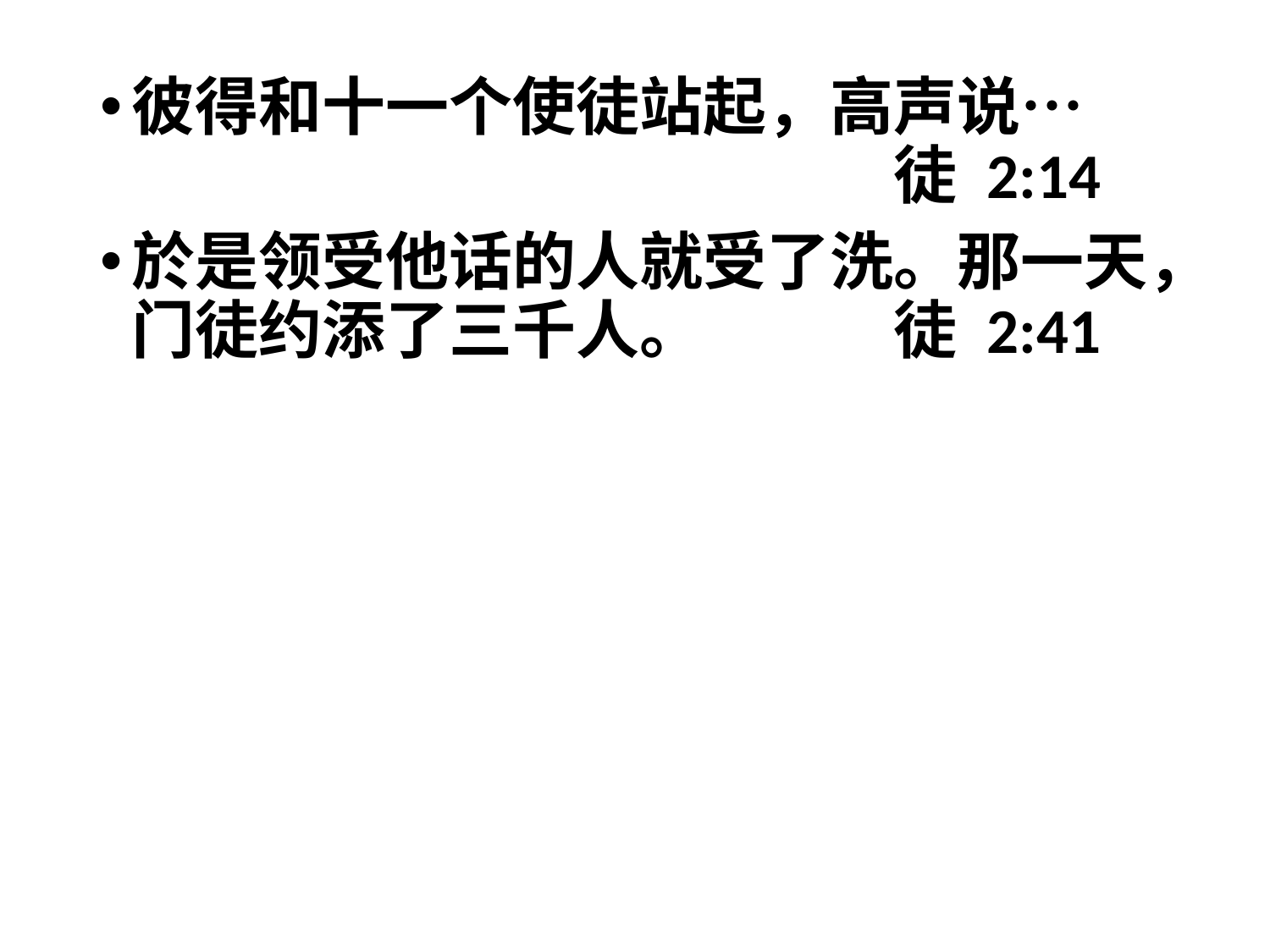

彼得和十一个使徒站起，高声说…							徒 2:14
於是领受他话的人就受了洗。那一天，门徒约添了三千人。		徒 2:41